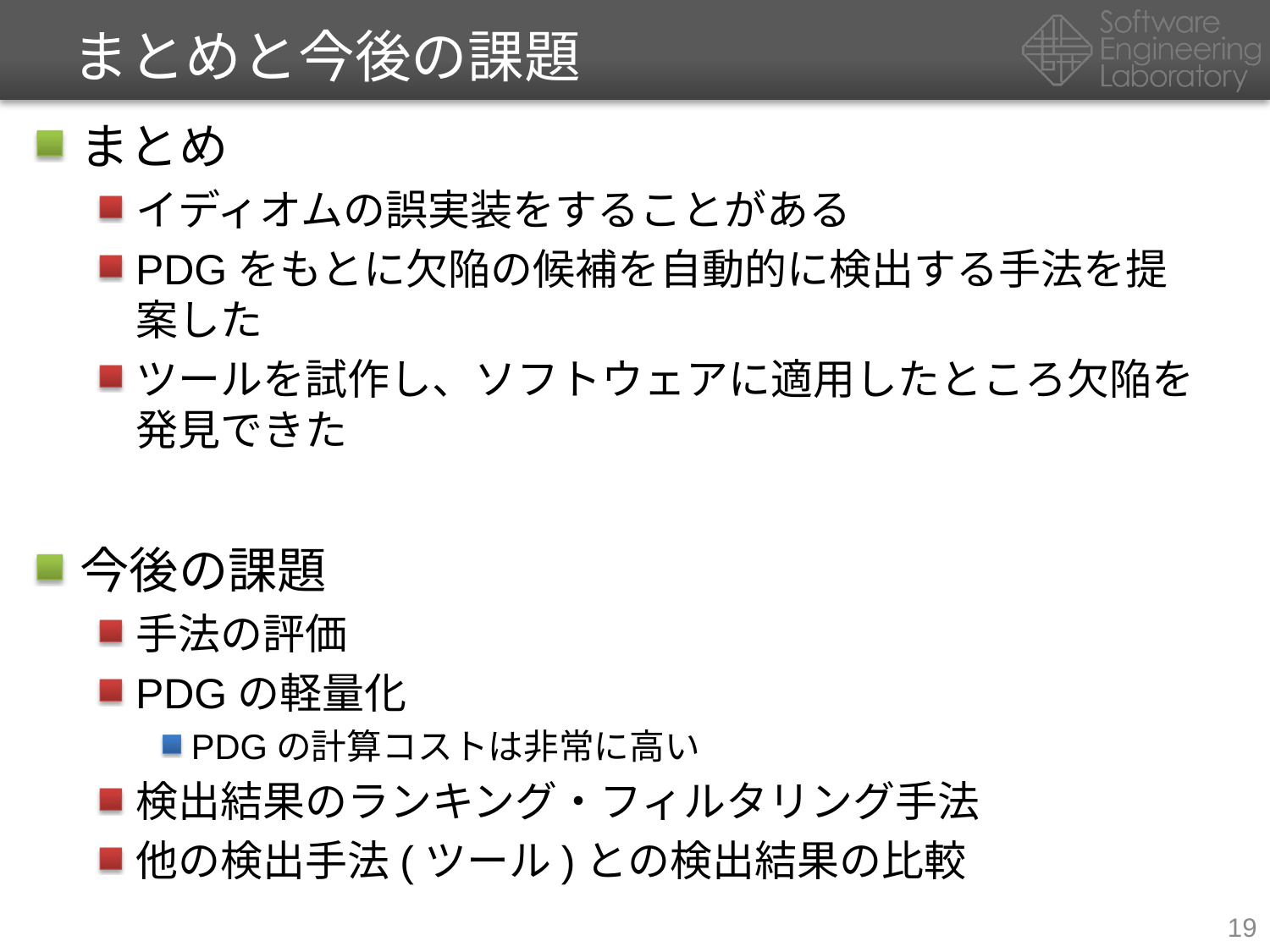

# まとめと今後の課題
まとめ
イディオムの誤実装をすることがある
PDGをもとに欠陥の候補を自動的に検出する手法を提案した
ツールを試作し、ソフトウェアに適用したところ欠陥を発見できた

今後の課題
手法の評価
PDGの軽量化
PDGの計算コストは非常に高い
検出結果のランキング・フィルタリング手法
他の検出手法(ツール)との検出結果の比較

19